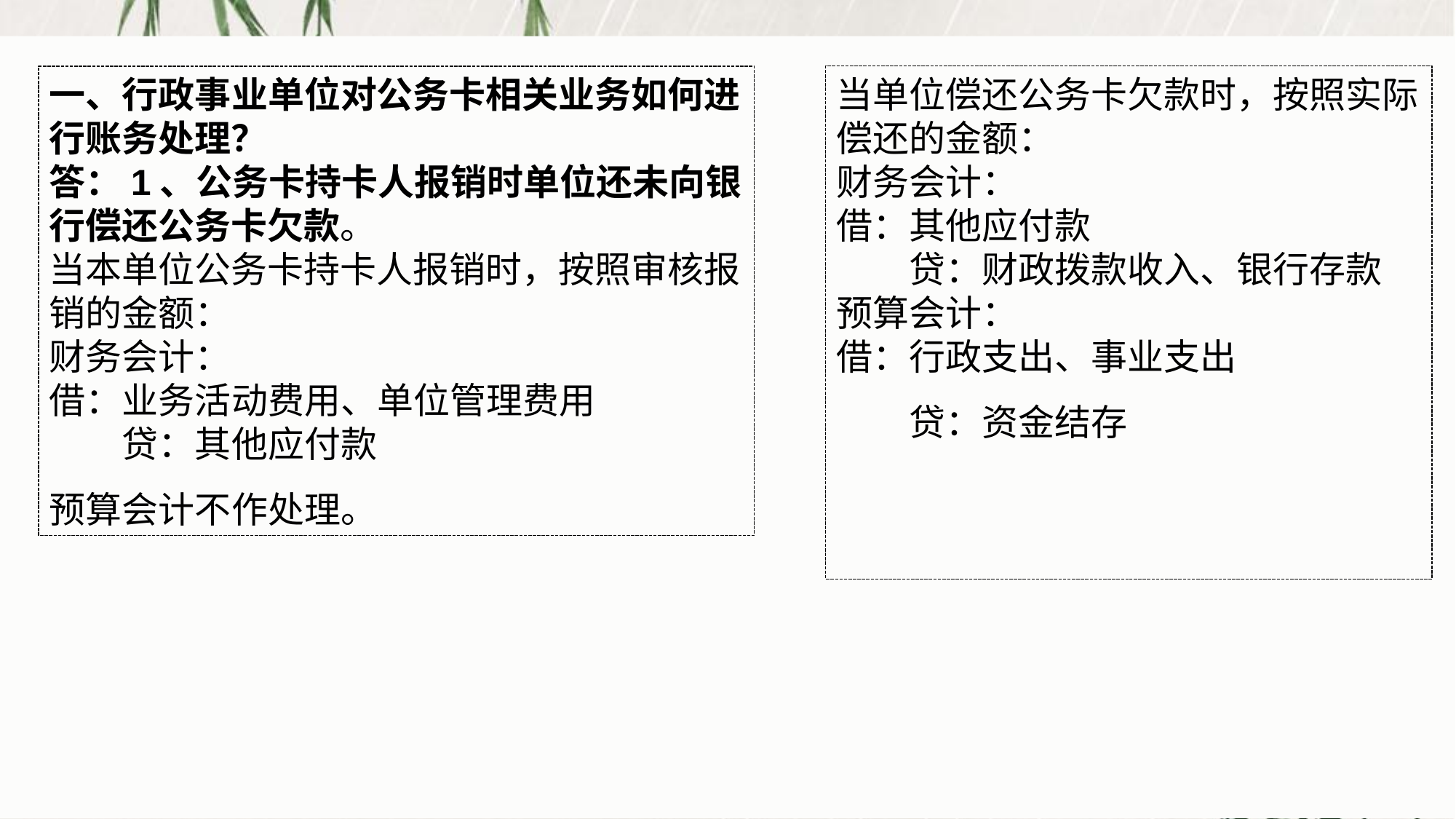

当单位偿还公务卡欠款时，按照实际偿还的金额：财务会计：借：其他应付款　　贷：财政拨款收入、银行存款预算会计：借：行政支出、事业支出　　贷：资金结存

一、行政事业单位对公务卡相关业务如何进行账务处理？答：1、公务卡持卡人报销时单位还未向银行偿还公务卡欠款。当本单位公务卡持卡人报销时，按照审核报销的金额：财务会计：借：业务活动费用、单位管理费用　　贷：其他应付款预算会计不作处理。